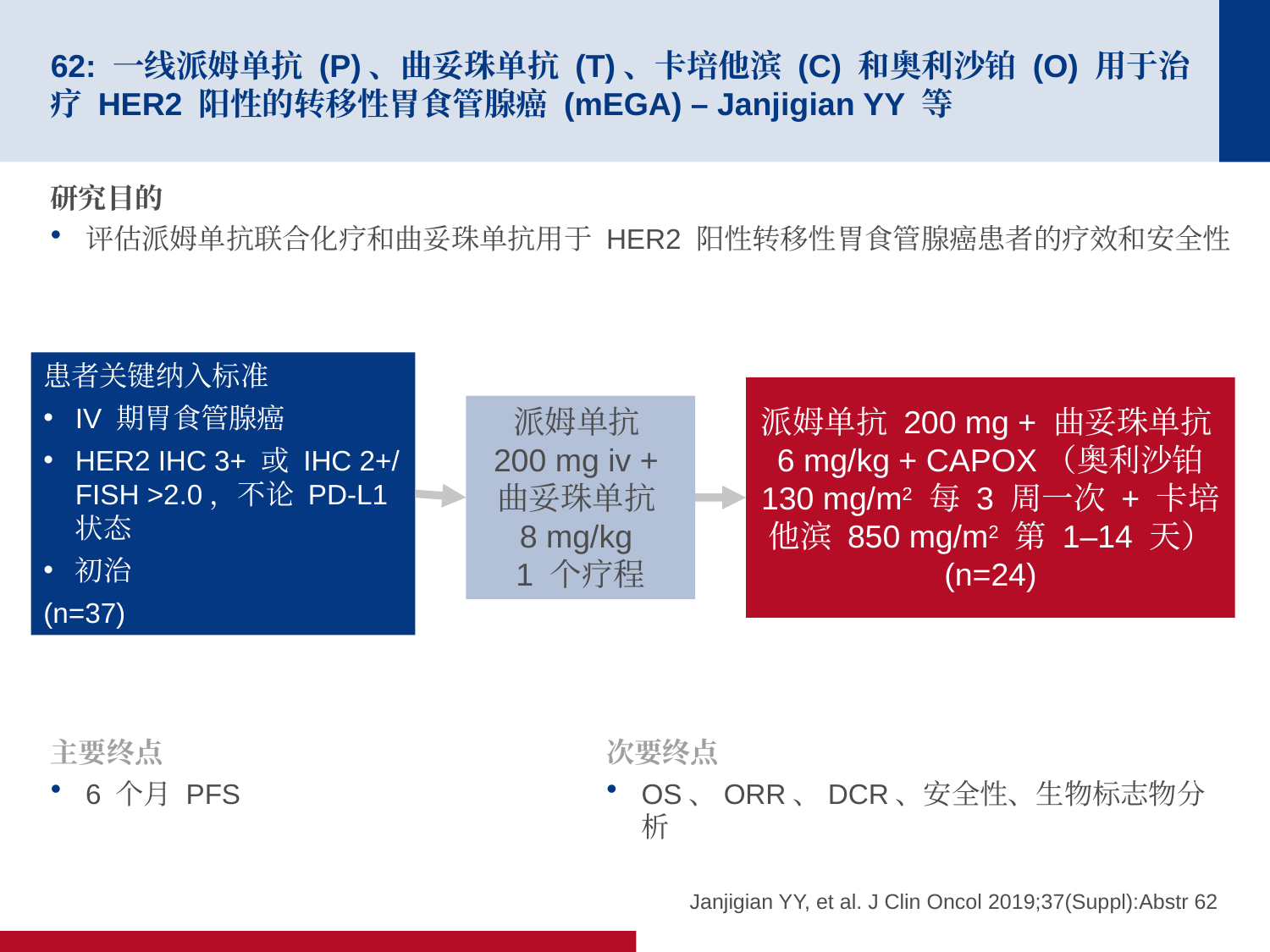

# 62: 一线派姆单抗 (P)、曲妥珠单抗 (T)、卡培他滨 (C) 和奥利沙铂 (O) 用于治疗 HER2 阳性的转移性胃食管腺癌 (mEGA) – Janjigian YY 等
研究目的
评估派姆单抗联合化疗和曲妥珠单抗用于 HER2 阳性转移性胃食管腺癌患者的疗效和安全性
患者关键纳入标准
IV 期胃食管腺癌
HER2 IHC 3+ 或 IHC 2+/
FISH >2.0，不论 PD-L1 状态
初治
(n=37)
派姆单抗 200 mg + 曲妥珠单抗
6 mg/kg + CAPOX（奥利沙铂 130 mg/m2 每 3 周一次 + 卡培他滨 850 mg/m2 第 1–14 天）
(n=24)
派姆单抗
200 mg iv +
曲妥珠单抗
8 mg/kg
1 个疗程
主要终点
6 个月 PFS

次要终点
OS、ORR、DCR、安全性、生物标志物分析
Janjigian YY, et al. J Clin Oncol 2019;37(Suppl):Abstr 62